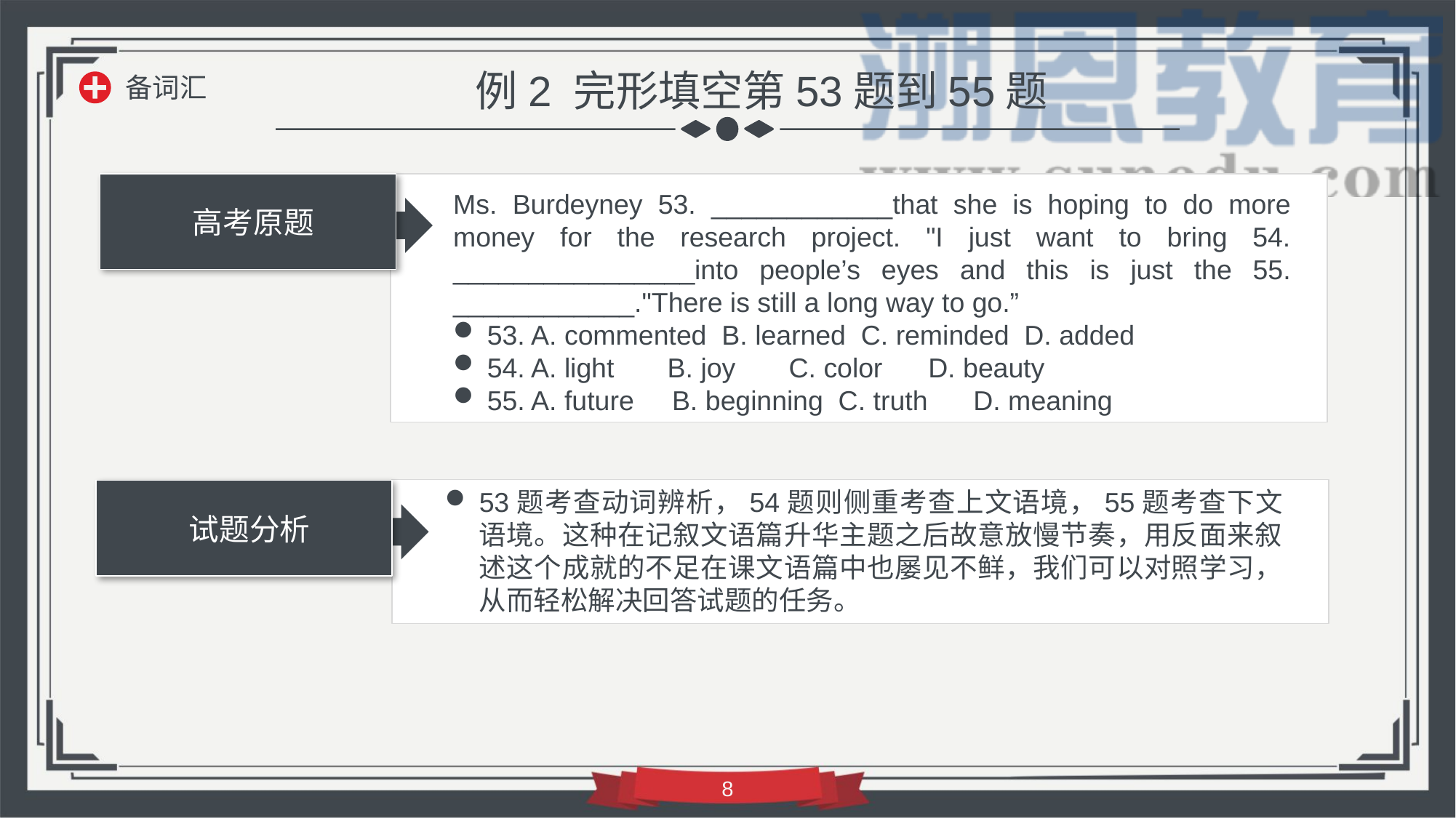

例2 完形填空第53题到55题
备词汇

Ms. Burdeyney 53. ____________that she is hoping to do more money for the research project. "I just want to bring 54. ________________into people’s eyes and this is just the 55. ____________."There is still a long way to go.”
53. A. commented  B. learned  C. reminded  D. added
54. A. light       B. joy       C. color      D. beauty
55. A. future     B. beginning  C. truth      D. meaning
高考原题

53题考查动词辨析，54题则侧重考查上文语境，55题考查下文语境。这种在记叙文语篇升华主题之后故意放慢节奏，用反面来叙述这个成就的不足在课文语篇中也屡见不鲜，我们可以对照学习，从而轻松解决回答试题的任务。

试题分析